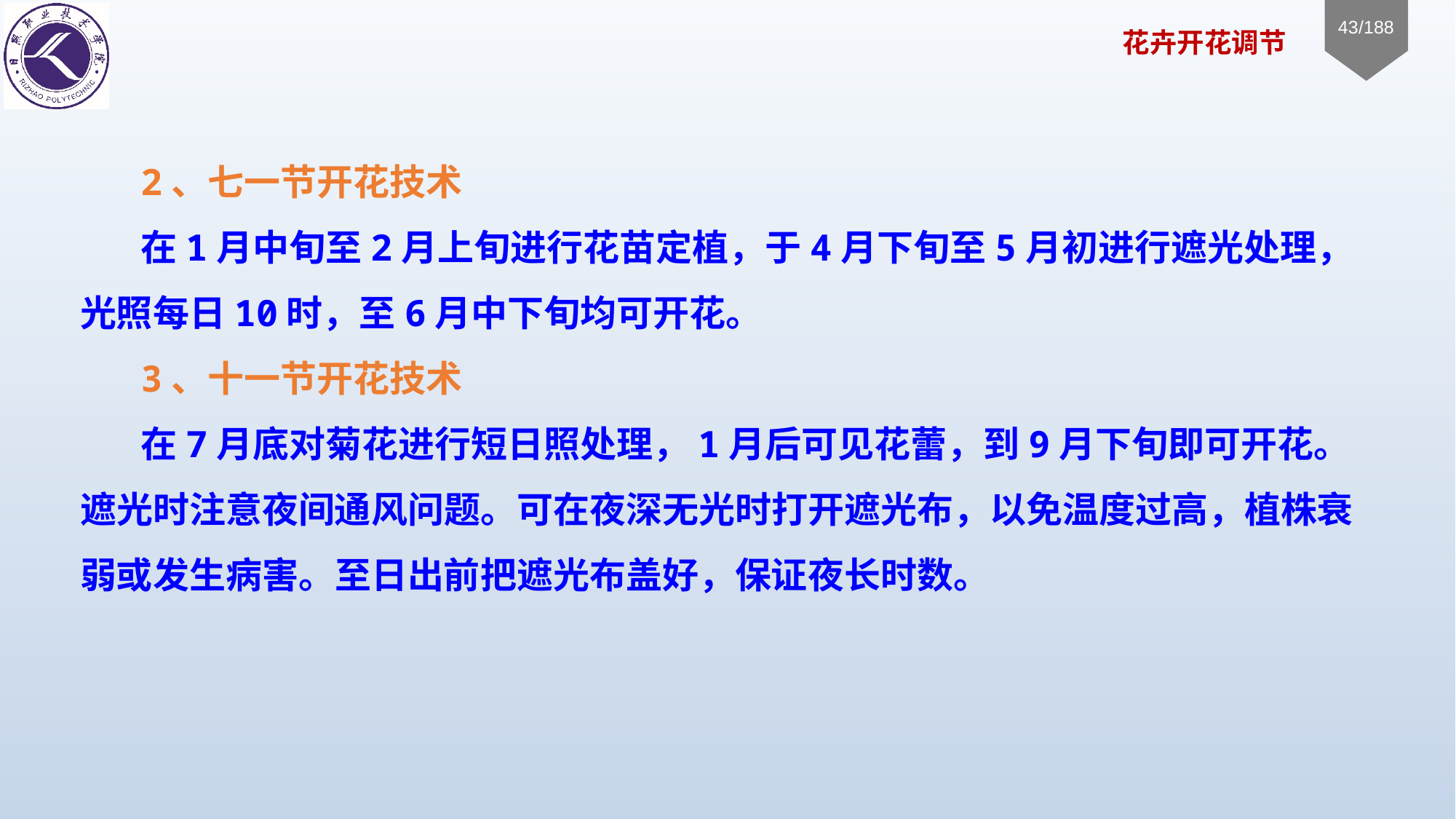

2、七一节开花技术
在1月中旬至2月上旬进行花苗定植，于4月下旬至5月初进行遮光处理，光照每日10时，至6月中下旬均可开花。
3、十一节开花技术
在7月底对菊花进行短日照处理，1月后可见花蕾，到9月下旬即可开花。遮光时注意夜间通风问题。可在夜深无光时打开遮光布，以免温度过高，植株衰弱或发生病害。至日出前把遮光布盖好，保证夜长时数。